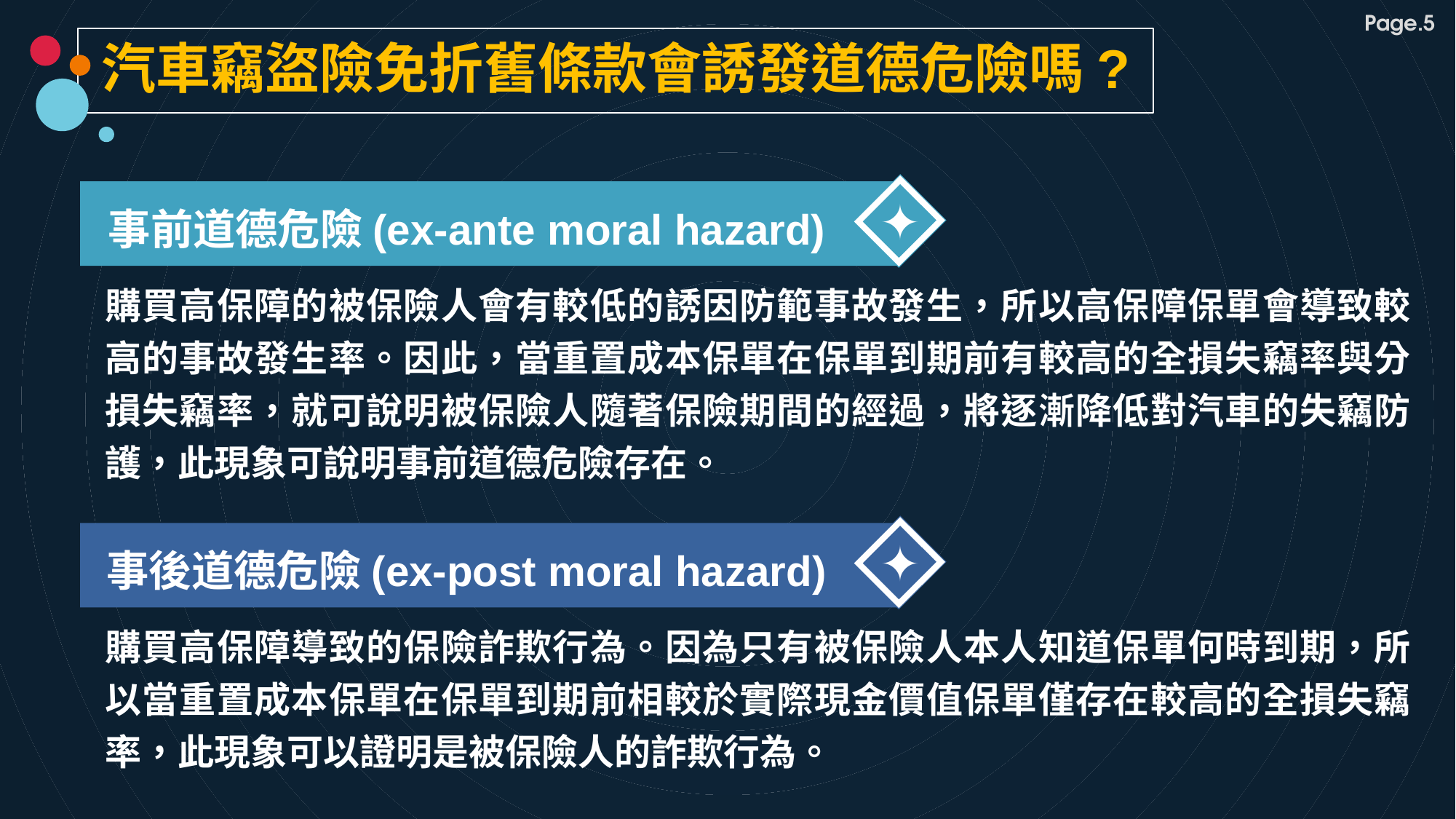

汽車竊盜險免折舊條款會誘發道德危險嗎?

事前道德危險(ex-ante moral hazard)

✦

購買高保障的被保險人會有較低的誘因防範事故發生，所以高保障保單會導致較高的事故發生率。因此，當重置成本保單在保單到期前有較高的全損失竊率與分損失竊率，就可說明被保險人隨著保險期間的經過，將逐漸降低對汽車的失竊防護，此現象可說明事前道德危險存在。

事後道德危險(ex-post moral hazard)
✦

購買高保障導致的保險詐欺行為。因為只有被保險人本人知道保單何時到期，所以當重置成本保單在保單到期前相較於實際現金價值保單僅存在較高的全損失竊率，此現象可以證明是被保險人的詐欺行為。